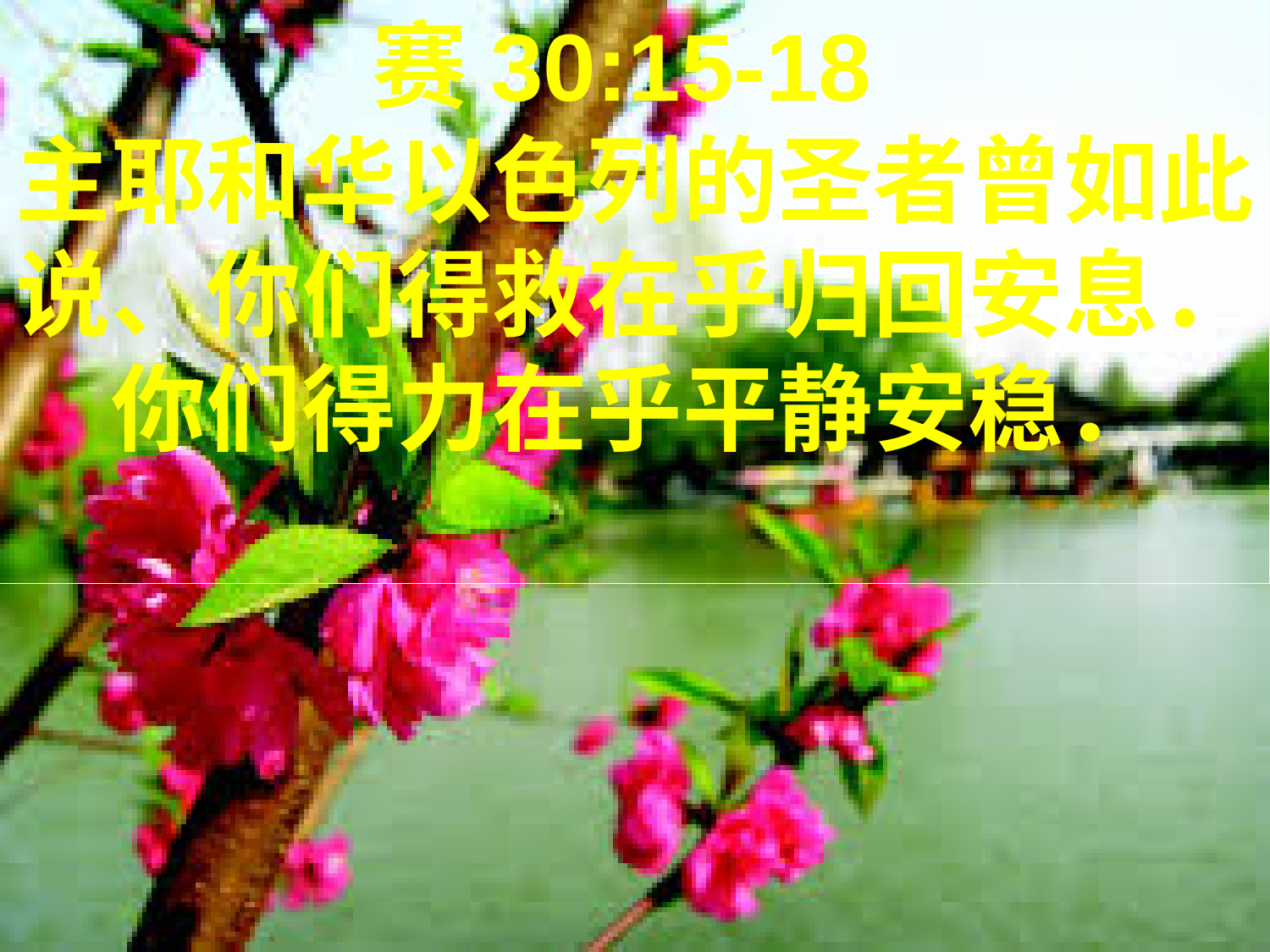

赛30:15-18
主耶和华以色列的圣者曾如此说、你们得救在乎归回安息．你们得力在乎平静安稳．